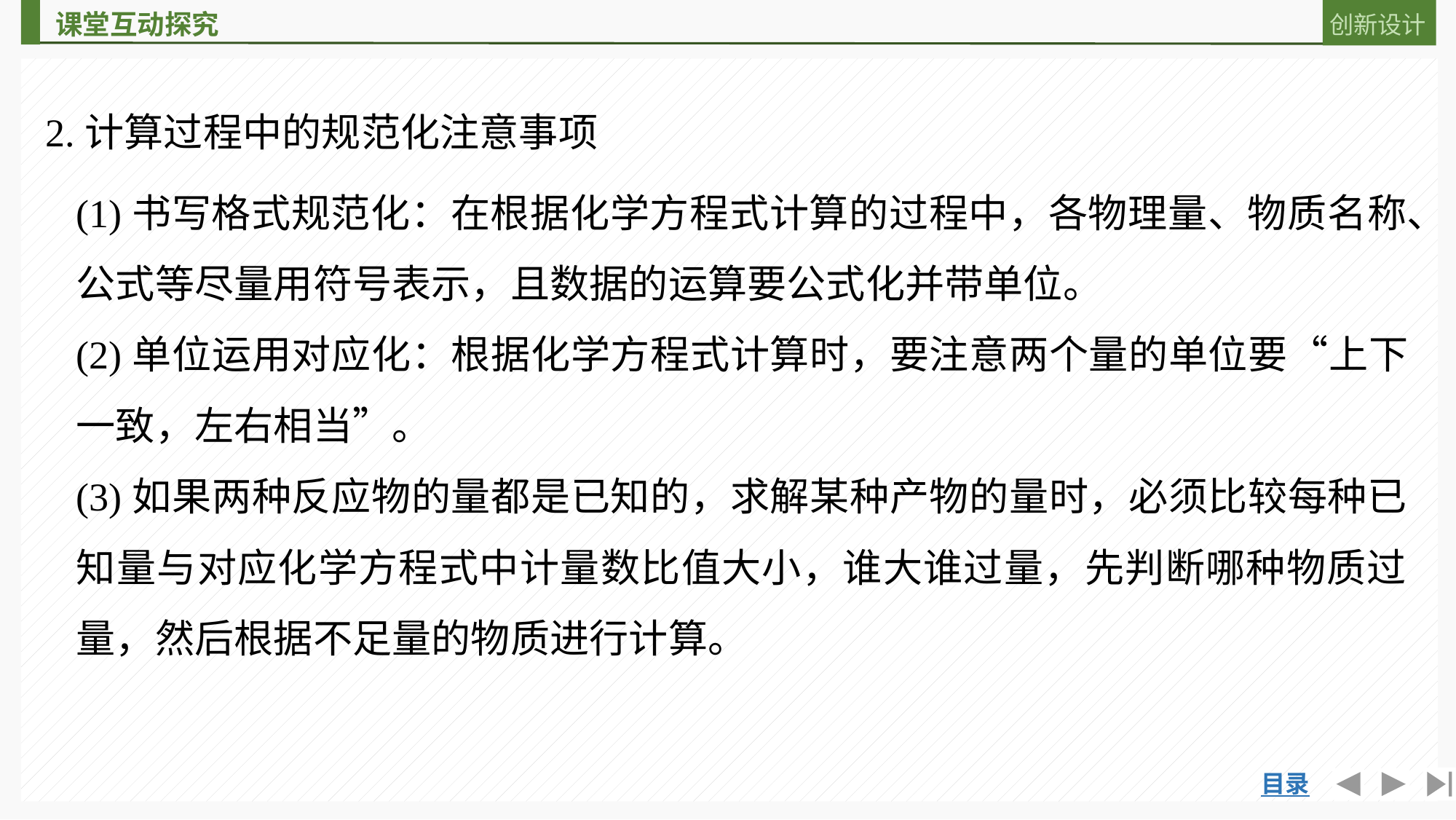

2.计算过程中的规范化注意事项
(1)书写格式规范化：在根据化学方程式计算的过程中，各物理量、物质名称、公式等尽量用符号表示，且数据的运算要公式化并带单位。
(2)单位运用对应化：根据化学方程式计算时，要注意两个量的单位要“上下一致，左右相当”。
(3)如果两种反应物的量都是已知的，求解某种产物的量时，必须比较每种已知量与对应化学方程式中计量数比值大小，谁大谁过量，先判断哪种物质过量，然后根据不足量的物质进行计算。